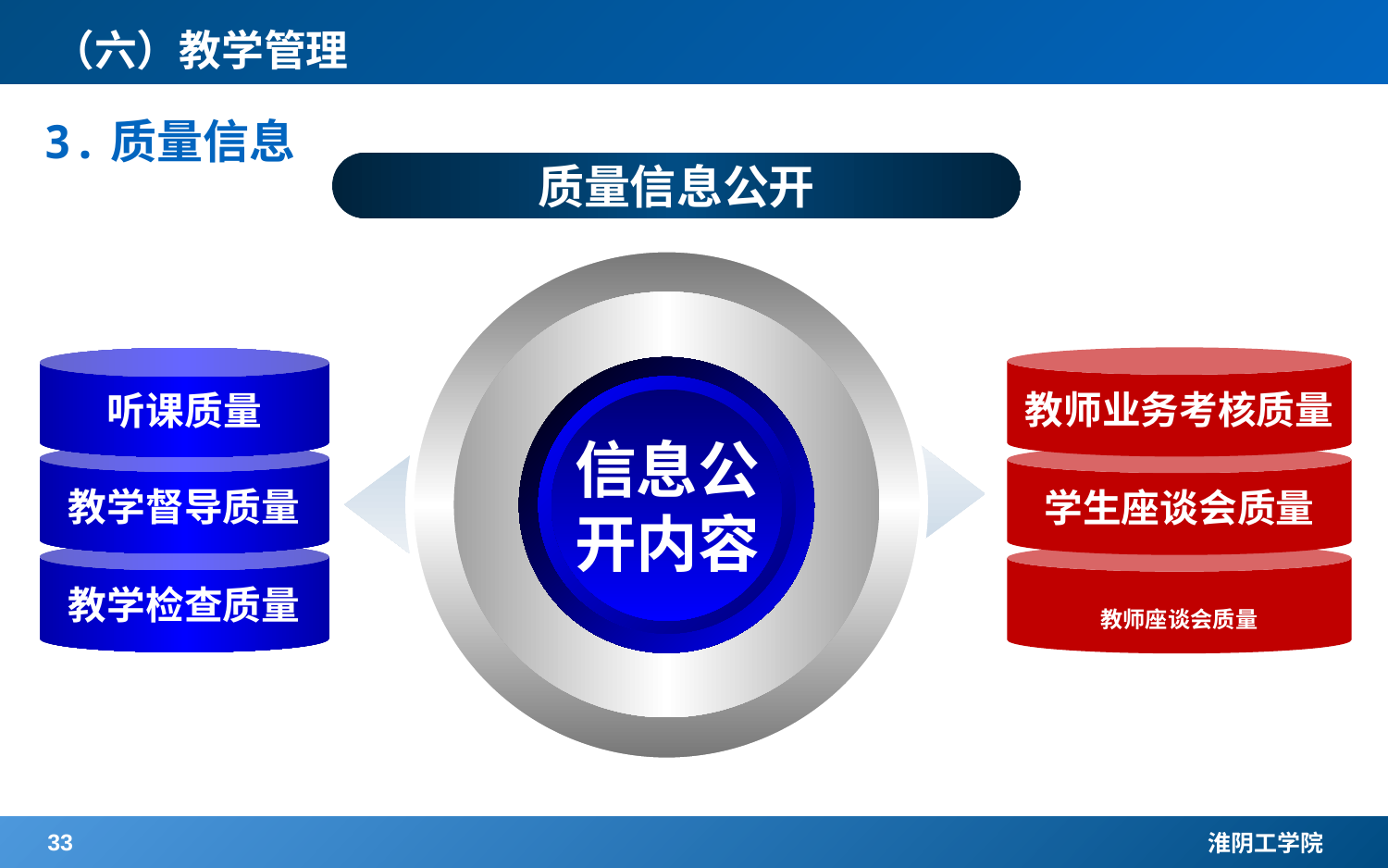

（六）教学管理
3.质量信息
质量信息公开

教师业务考核质量
听课质量

信息公
开内容
教学督导质量
学生座谈会质量

教学检查质量
教师座谈会质量